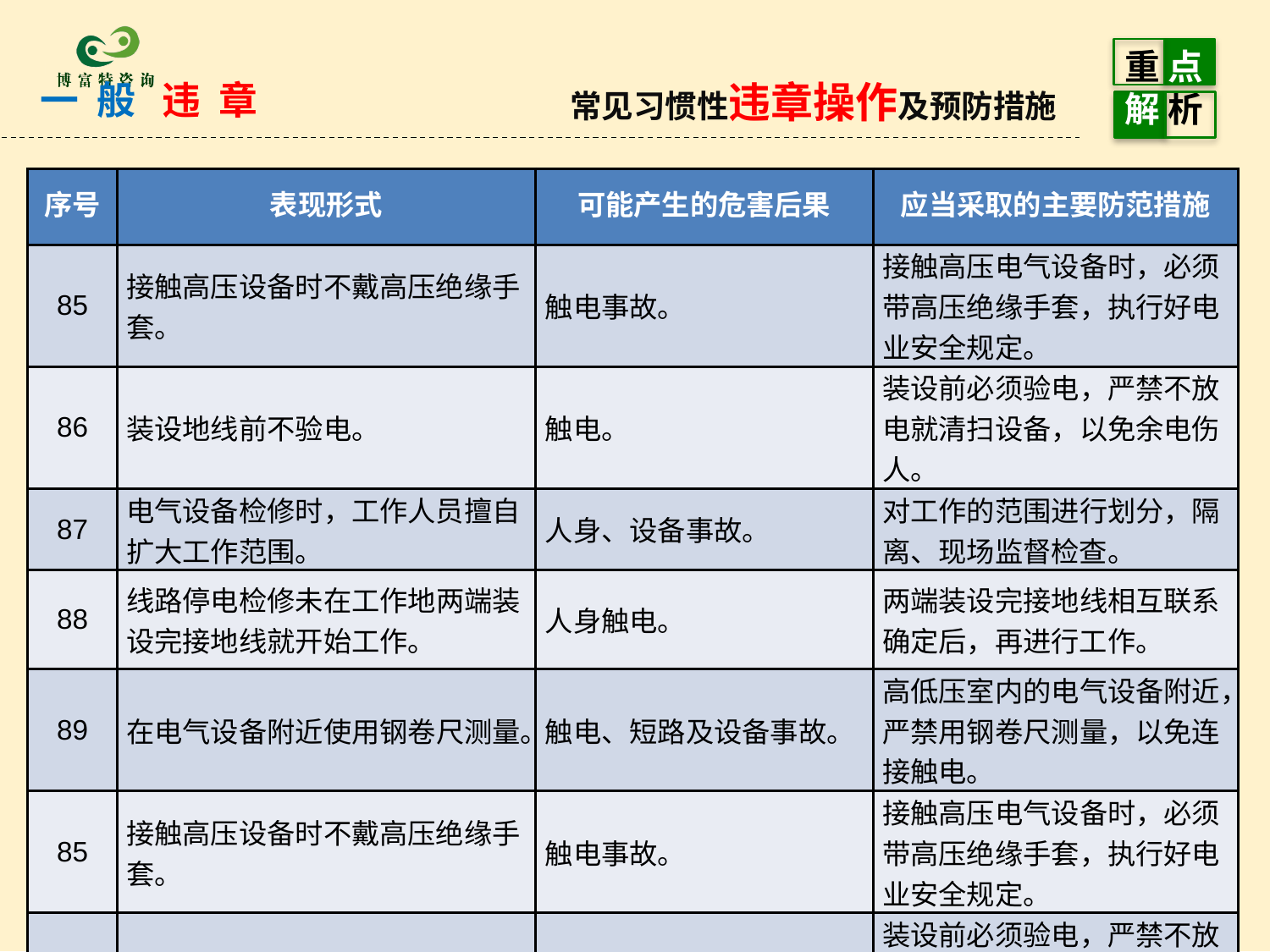

一  般   违  章
| 序号 | 表现形式 | 可能产生的危害后果 | 应当采取的主要防范措施 |
| --- | --- | --- | --- |
| 85 | 接触高压设备时不戴高压绝缘手套。 | 触电事故。 | 接触高压电气设备时，必须带高压绝缘手套，执行好电业安全规定。 |
| 86 | 装设地线前不验电。 | 触电。 | 装设前必须验电，严禁不放电就清扫设备，以免余电伤人。 |
| 87 | 电气设备检修时，工作人员擅自扩大工作范围。 | 人身、设备事故。 | 对工作的范围进行划分，隔离、现场监督检查。 |
| 88 | 线路停电检修未在工作地两端装设完接地线就开始工作。 | 人身触电。 | 两端装设完接地线相互联系确定后，再进行工作。 |
| 89 | 在电气设备附近使用钢卷尺测量。 | 触电、短路及设备事故。 | 高低压室内的电气设备附近，严禁用钢卷尺测量，以免连接触电。 |
| 85 | 接触高压设备时不戴高压绝缘手套。 | 触电事故。 | 接触高压电气设备时，必须带高压绝缘手套，执行好电业安全规定。 |
| 86 | 装设地线前不验电。 | 触电。 | 装设前必须验电，严禁不放电就清扫设备，以免余电伤人。 |